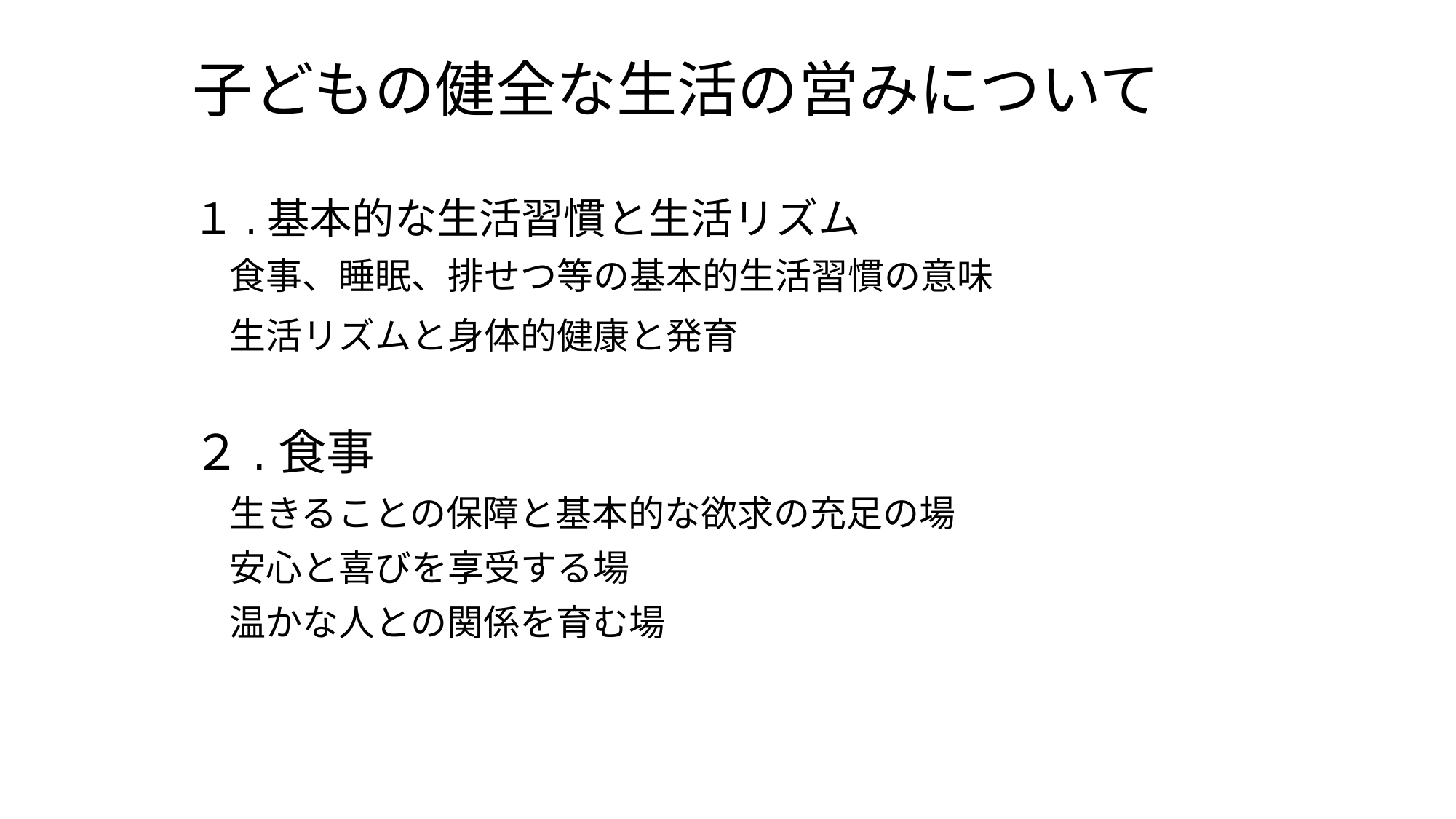

# 子どもの健全な生活の営みについて
１.基本的な生活習慣と生活リズム
　食事、睡眠、排せつ等の基本的生活習慣の意味
　生活リズムと身体的健康と発育

２.食事
　生きることの保障と基本的な欲求の充足の場
　安心と喜びを享受する場
　温かな人との関係を育む場